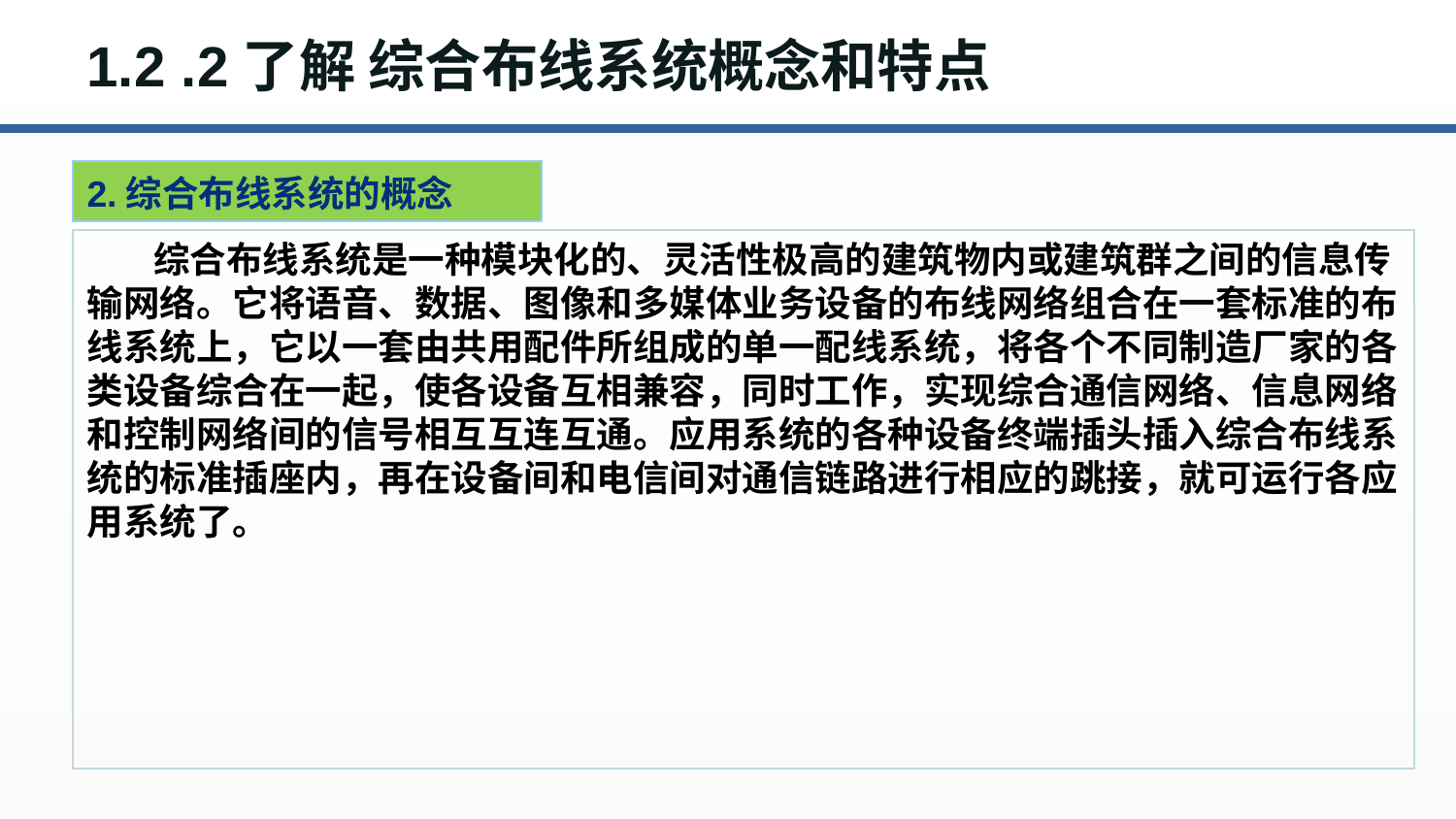

# 1.2 .2了解 综合布线系统概念和特点
2.综合布线系统的概念
       综合布线系统是一种模块化的、灵活性极高的建筑物内或建筑群之间的信息传输网络。它将语音、数据、图像和多媒体业务设备的布线网络组合在一套标准的布线系统上，它以一套由共用配件所组成的单一配线系统，将各个不同制造厂家的各类设备综合在一起，使各设备互相兼容，同时工作，实现综合通信网络、信息网络和控制网络间的信号相互互连互通。应用系统的各种设备终端插头插入综合布线系统的标准插座内，再在设备间和电信间对通信链路进行相应的跳接，就可运行各应用系统了。